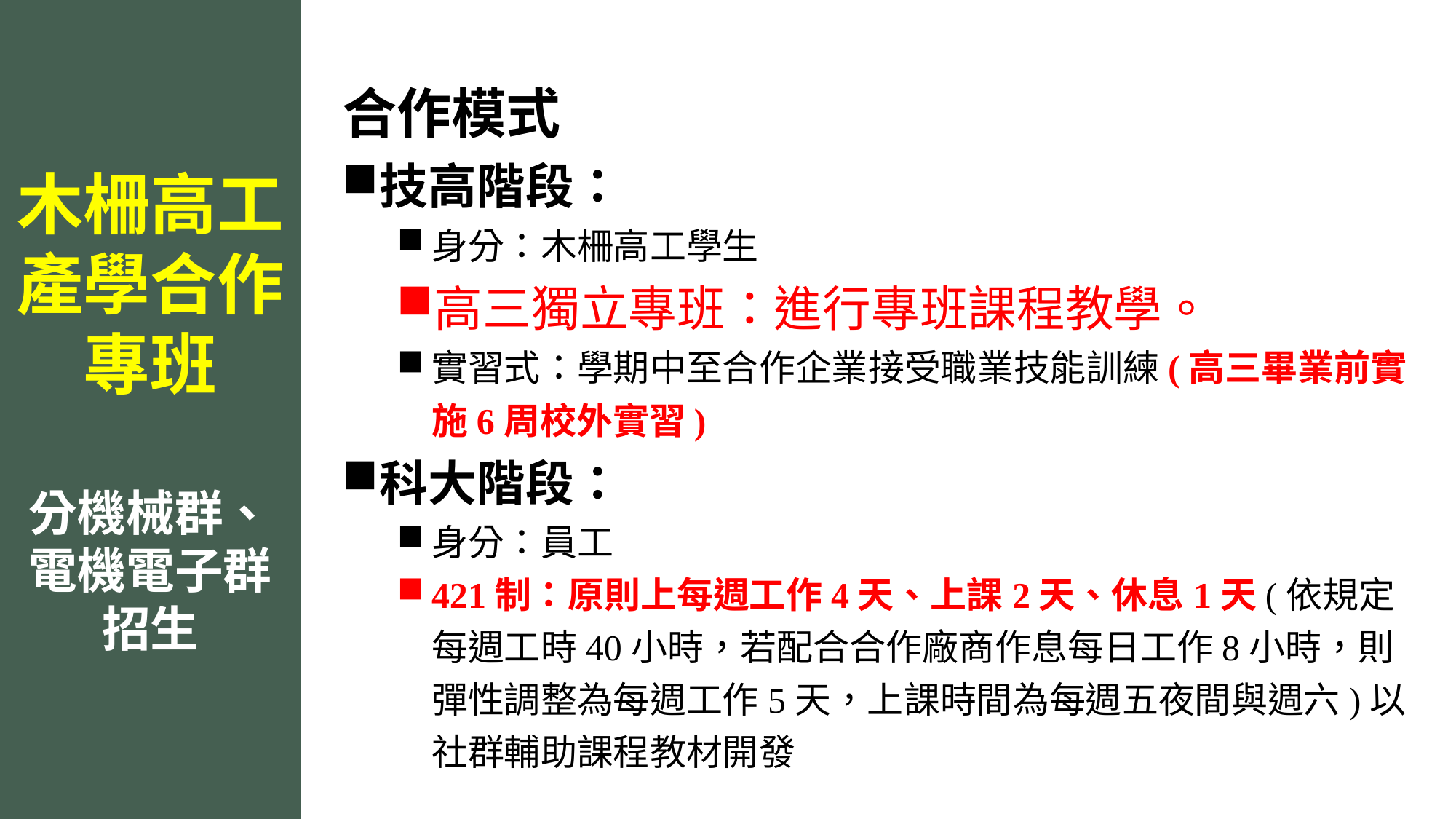

合作模式
技高階段：
身分：木柵高工學生
高三獨立專班：進行專班課程教學。
實習式：學期中至合作企業接受職業技能訓練(高三畢業前實施6周校外實習)
科大階段：
身分：員工
421制：原則上每週工作4天、上課2天、休息1天(依規定每週工時40小時，若配合合作廠商作息每日工作8小時，則彈性調整為每週工作5天，上課時間為每週五夜間與週六)以社群輔助課程教材開發
木柵高工
產學合作專班

分機械群、電機電子群招生